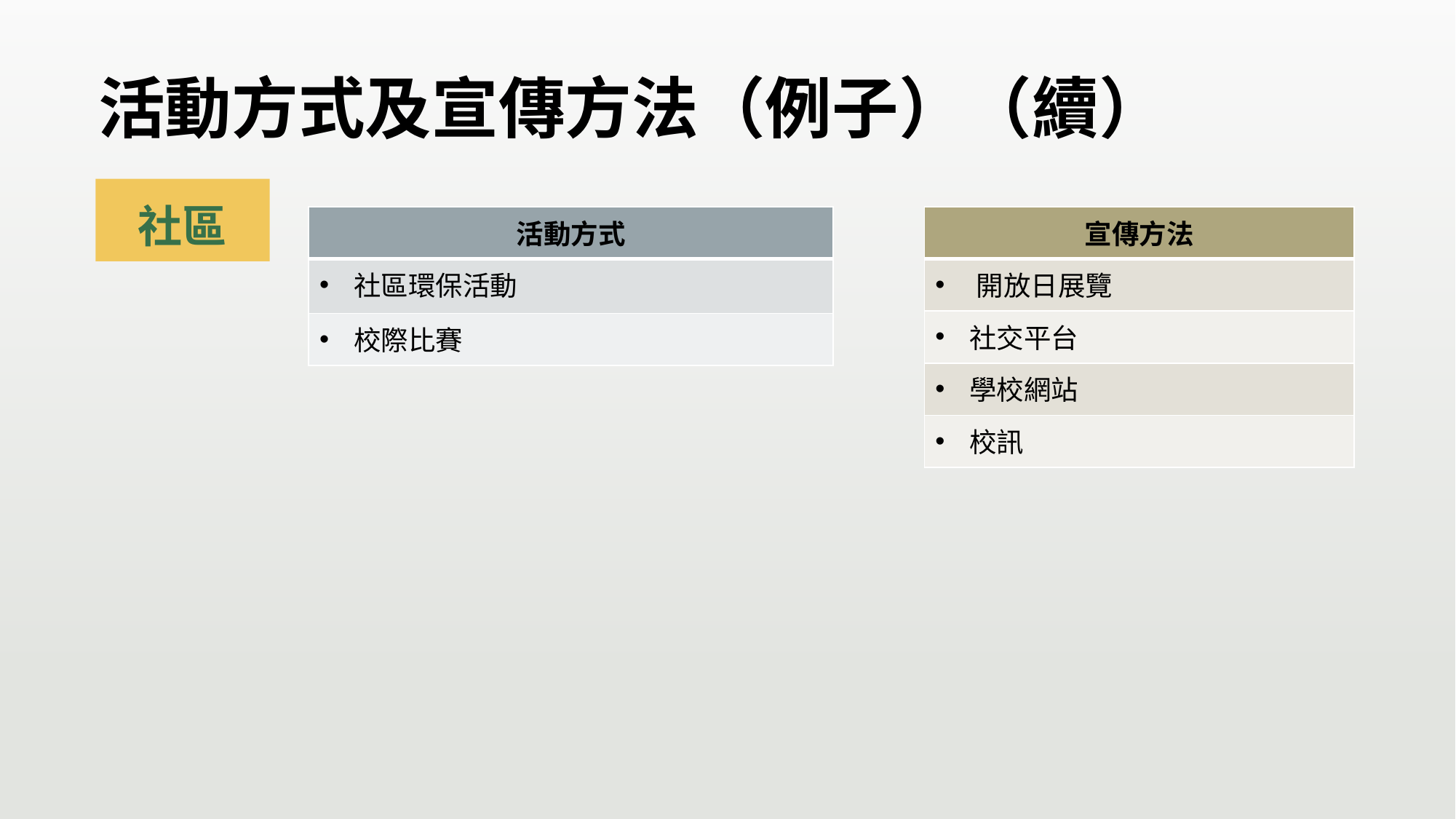

# 活動方式及宣傳方法（例子）（續）
社區
| 活動方式 |
| --- |
| 社區環保活動 |
| 校際比賽 |
| 宣傳方法 |
| --- |
| 開放日展覽 |
| 社交平台 |
| 學校網站 |
| 校訊 |